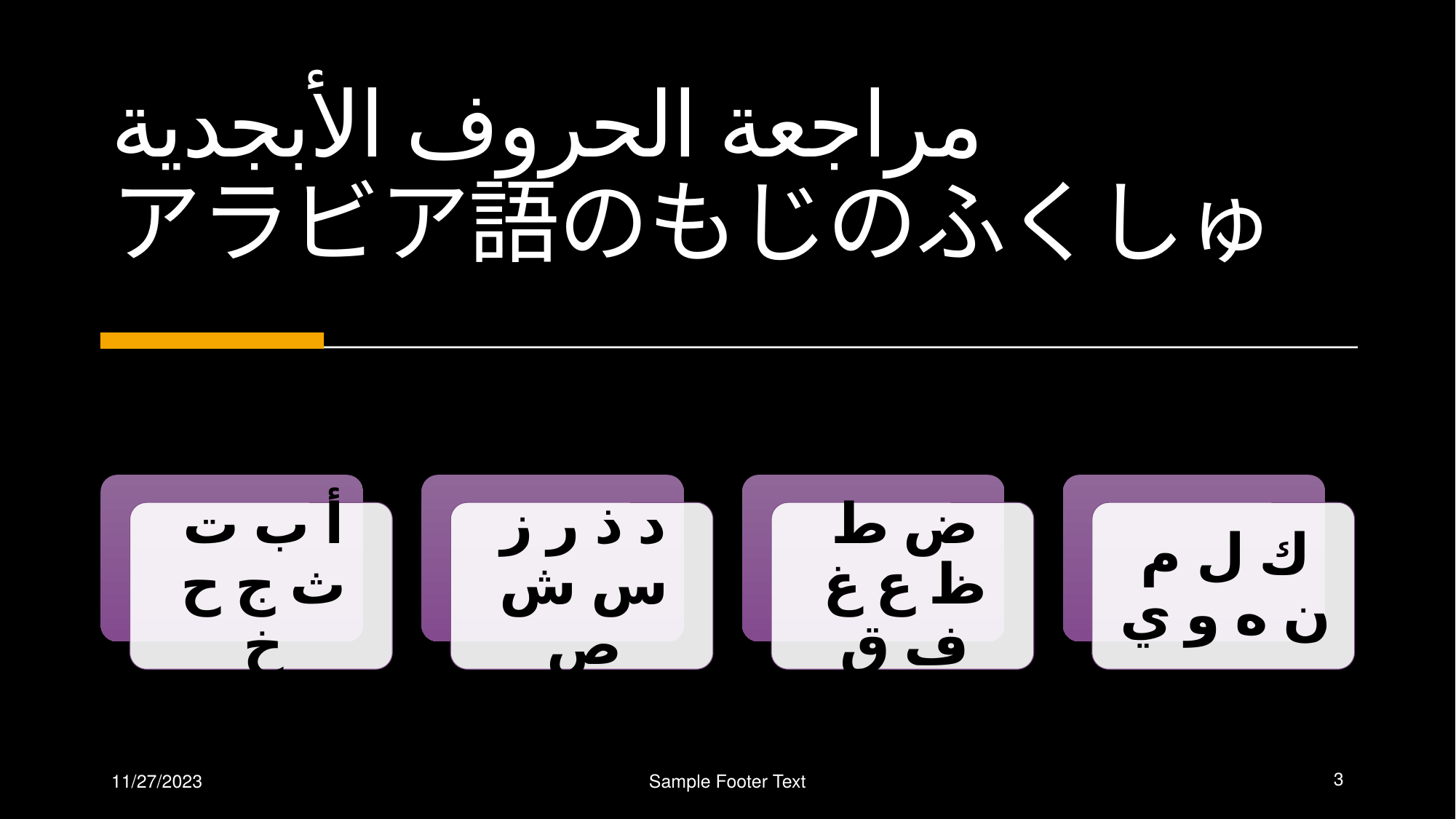

مراجعة الحروف الأبجدية
アラビア語のもじのふくしゅ

أ ب ت ث ج ح خ
د ذ ر ز س ش ص
ض ط ظ ع غ ف ق
ك ل م ن ه و ي
11/27/2023
Sample Footer Text
3